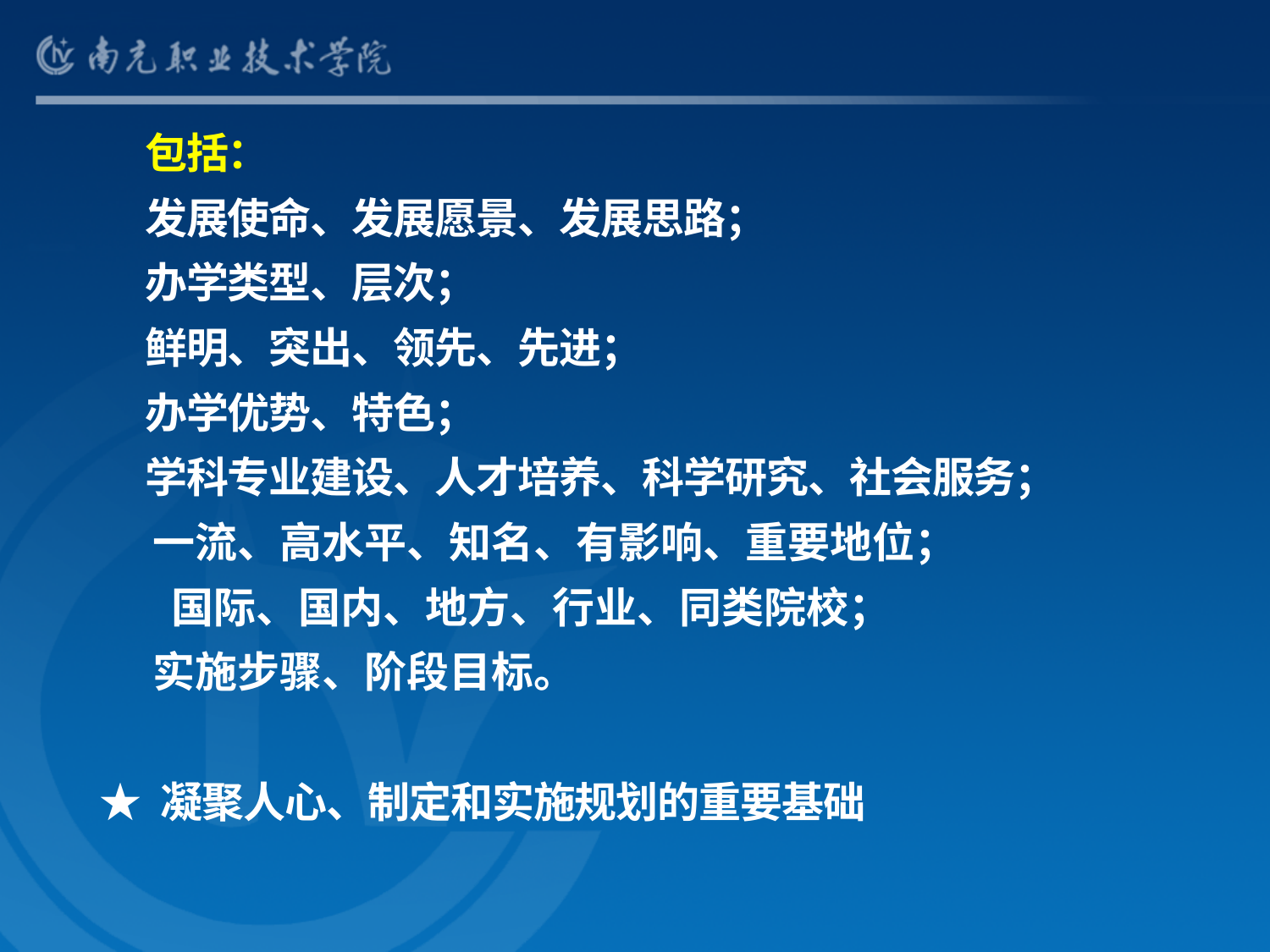

#
          包括：
          发展使命、发展愿景、发展思路；
          办学类型、层次；
          鲜明、突出、领先、先进；
          办学优势、特色；
          学科专业建设、人才培养、科学研究、社会服务；
          一流、高水平、知名、有影响、重要地位；
        国际、国内、地方、行业、同类院校；
          实施步骤、阶段目标。

      ★ 凝聚人心、制定和实施规划的重要基础